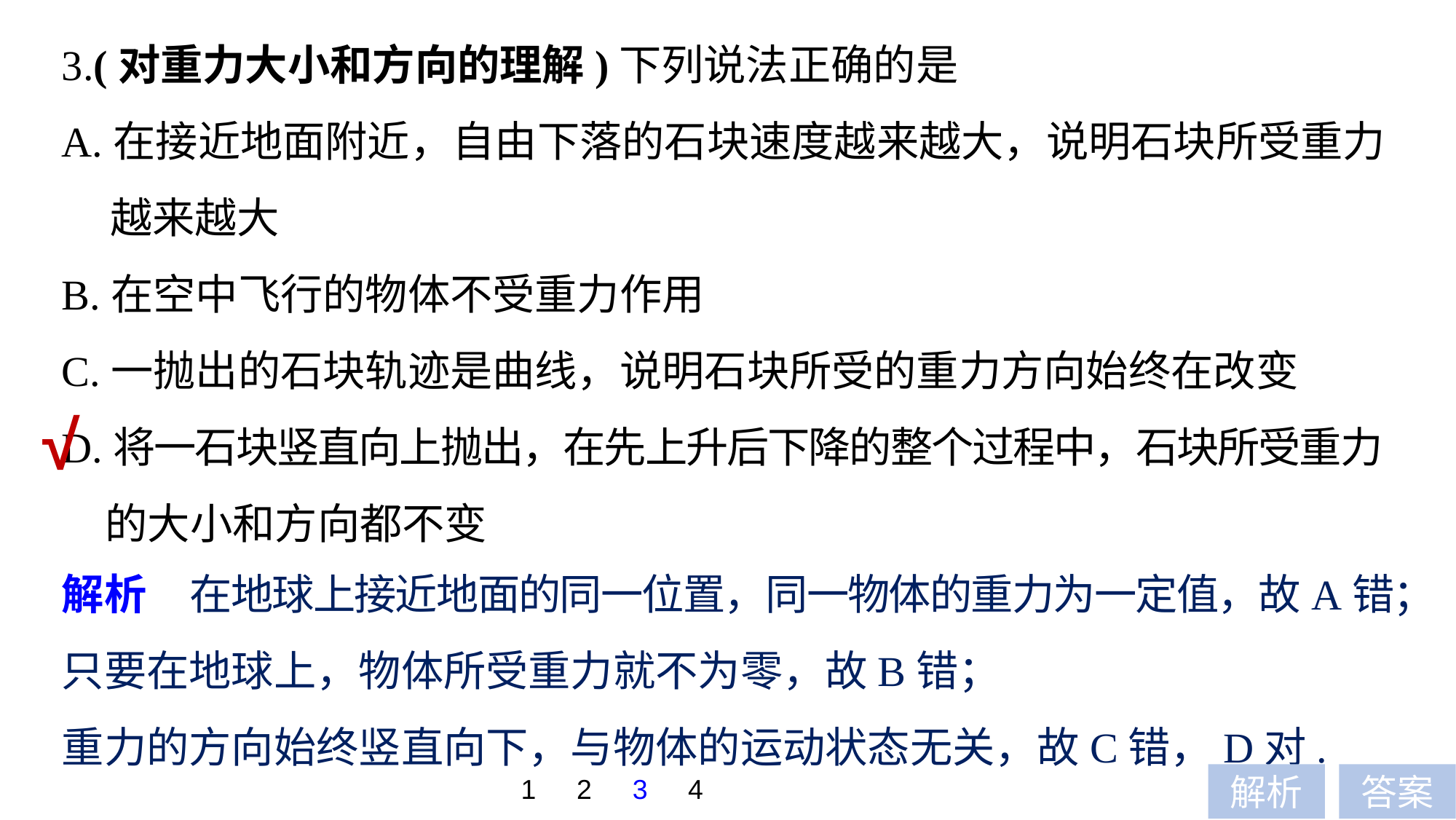

3.(对重力大小和方向的理解)下列说法正确的是
A.在接近地面附近，自由下落的石块速度越来越大，说明石块所受重力
    越来越大
B.在空中飞行的物体不受重力作用
C.一抛出的石块轨迹是曲线，说明石块所受的重力方向始终在改变
D.将一石块竖直向上抛出，在先上升后下降的整个过程中，石块所受重力
    的大小和方向都不变
√
解析　在地球上接近地面的同一位置，同一物体的重力为一定值，故A错；
只要在地球上，物体所受重力就不为零，故B错；
重力的方向始终竖直向下，与物体的运动状态无关，故C错，D对.
1
2
3
4
解析
答案